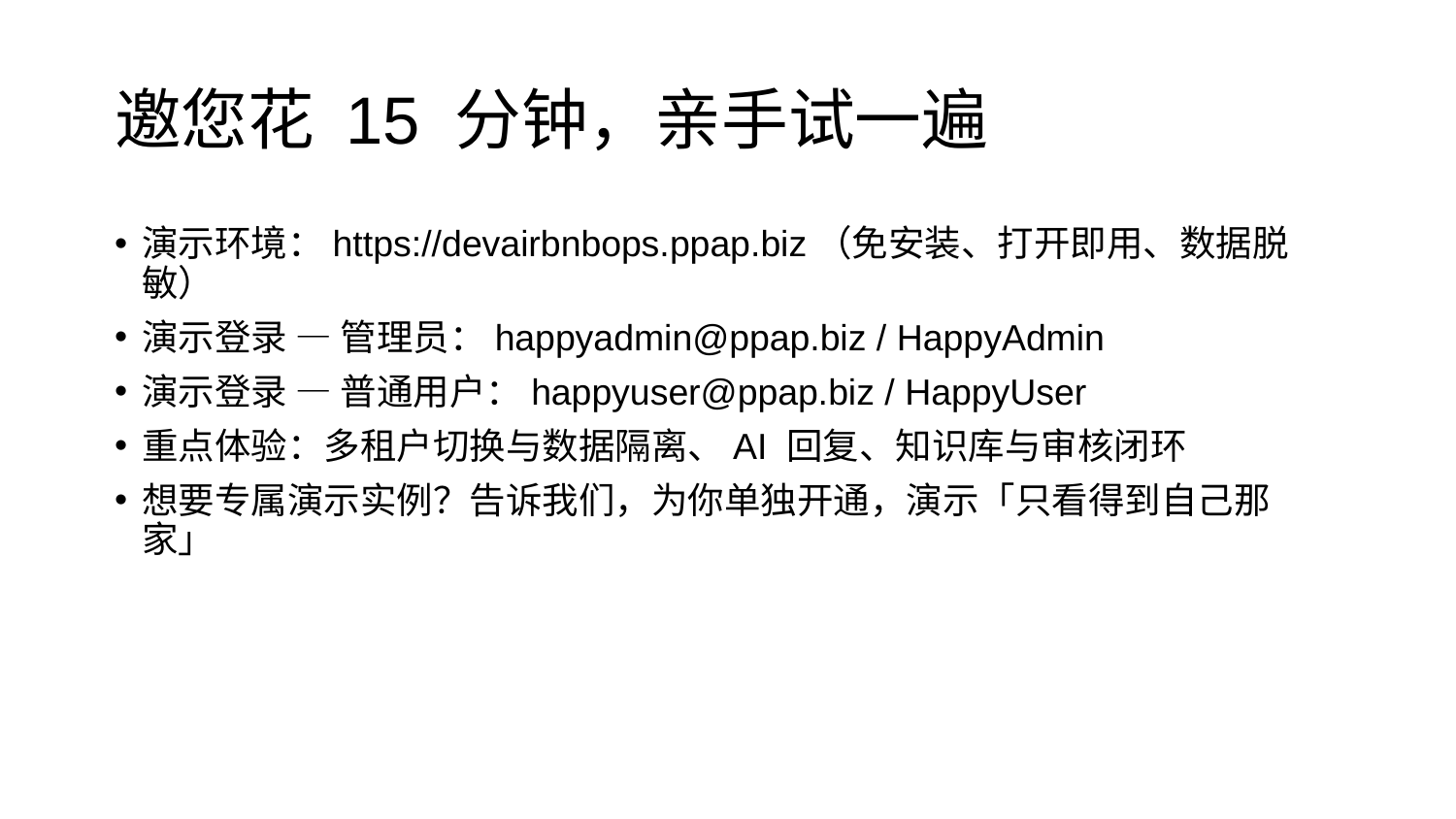

# 邀您花 15 分钟，亲手试一遍
演示环境：https://devairbnbops.ppap.biz（免安装、打开即用、数据脱敏）
演示登录 — 管理员：happyadmin@ppap.biz / HappyAdmin
演示登录 — 普通用户：happyuser@ppap.biz / HappyUser
重点体验：多租户切换与数据隔离、AI 回复、知识库与审核闭环
想要专属演示实例？告诉我们，为你单独开通，演示「只看得到自己那家」